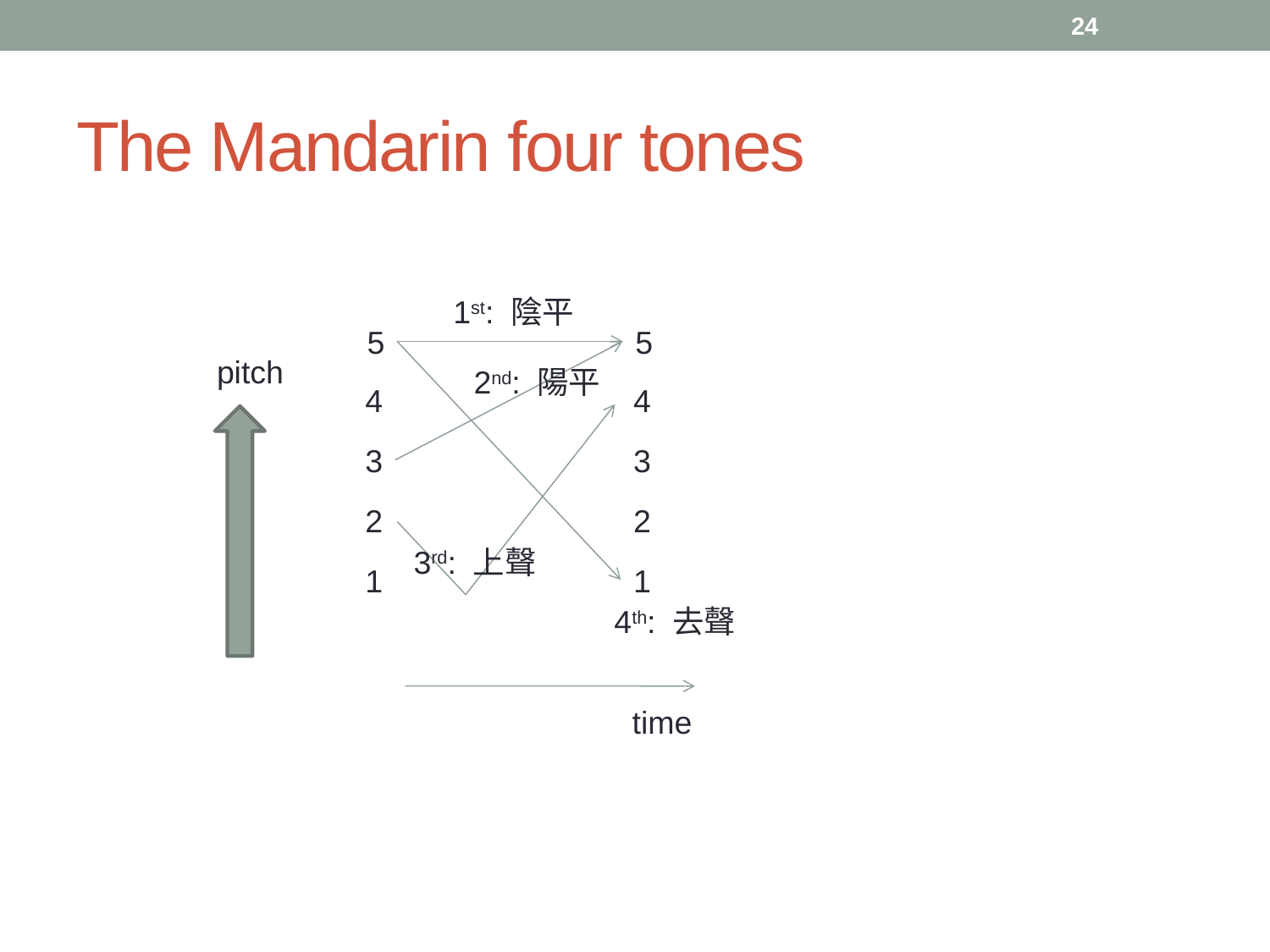

24
# The Mandarin four tones
1st: 陰平
5
5
pitch
2nd: 陽平
4
4

3
3
2
2
3rd: 上聲
1
1
4th: 去聲
time